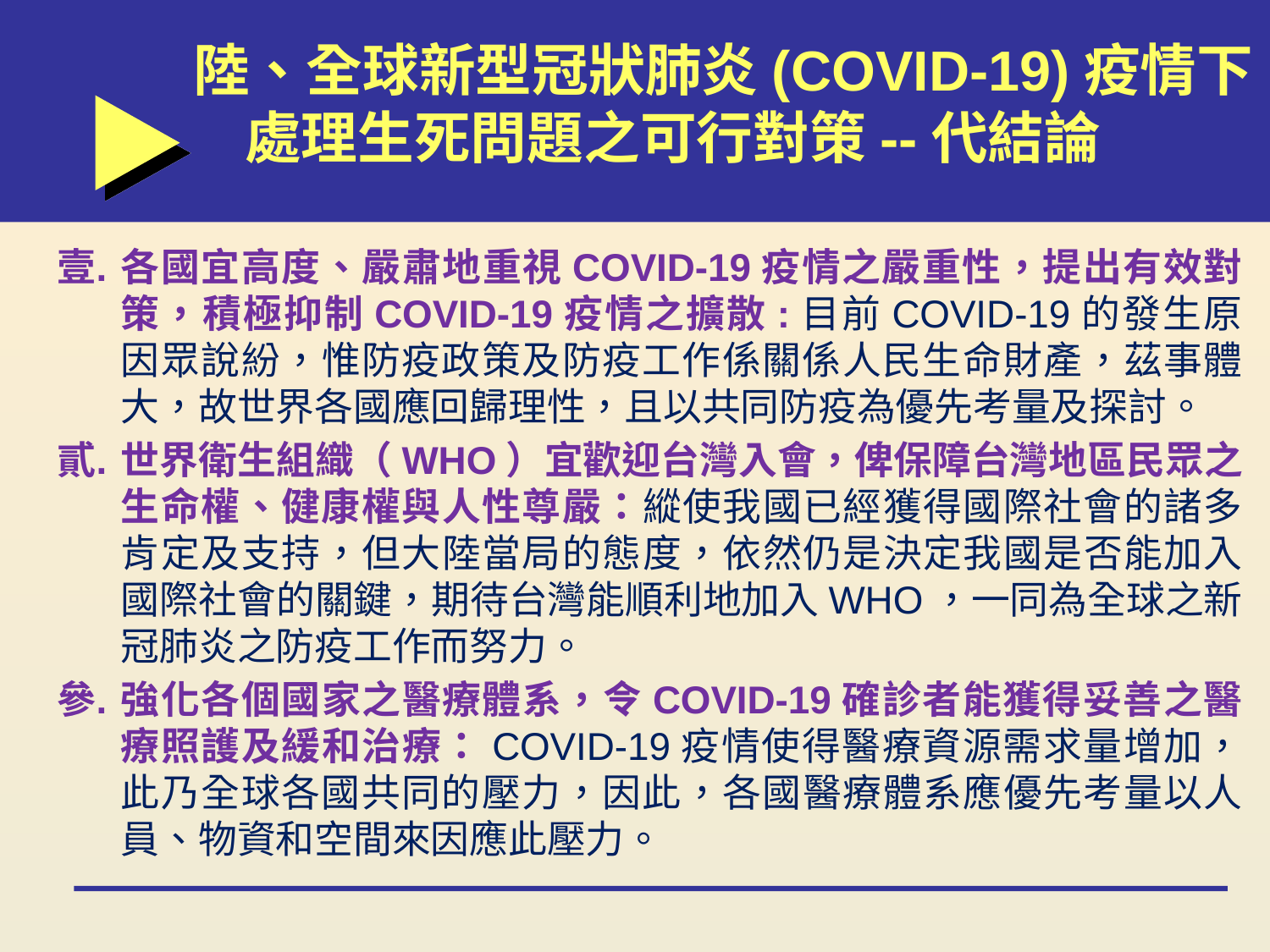

陸、全球新型冠狀肺炎(COVID-19)疫情下
    處理生死問題之可行對策--代結論
各國宜高度、嚴肅地重視COVID-19疫情之嚴重性，提出有效對策，積極抑制COVID-19疫情之擴散:目前COVID-19的發生原因眾說紛，惟防疫政策及防疫工作係關係人民生命財產，茲事體大，故世界各國應回歸理性，且以共同防疫為優先考量及探討。
世界衛生組織（WHO）宜歡迎台灣入會，俾保障台灣地區民眾之生命權、健康權與人性尊嚴：縱使我國已經獲得國際社會的諸多肯定及支持，但大陸當局的態度，依然仍是決定我國是否能加入國際社會的關鍵，期待台灣能順利地加入WHO，一同為全球之新冠肺炎之防疫工作而努力。
強化各個國家之醫療體系，令COVID-19確診者能獲得妥善之醫療照護及緩和治療：COVID-19疫情使得醫療資源需求量增加，此乃全球各國共同的壓力，因此，各國醫療體系應優先考量以人員、物資和空間來因應此壓力。